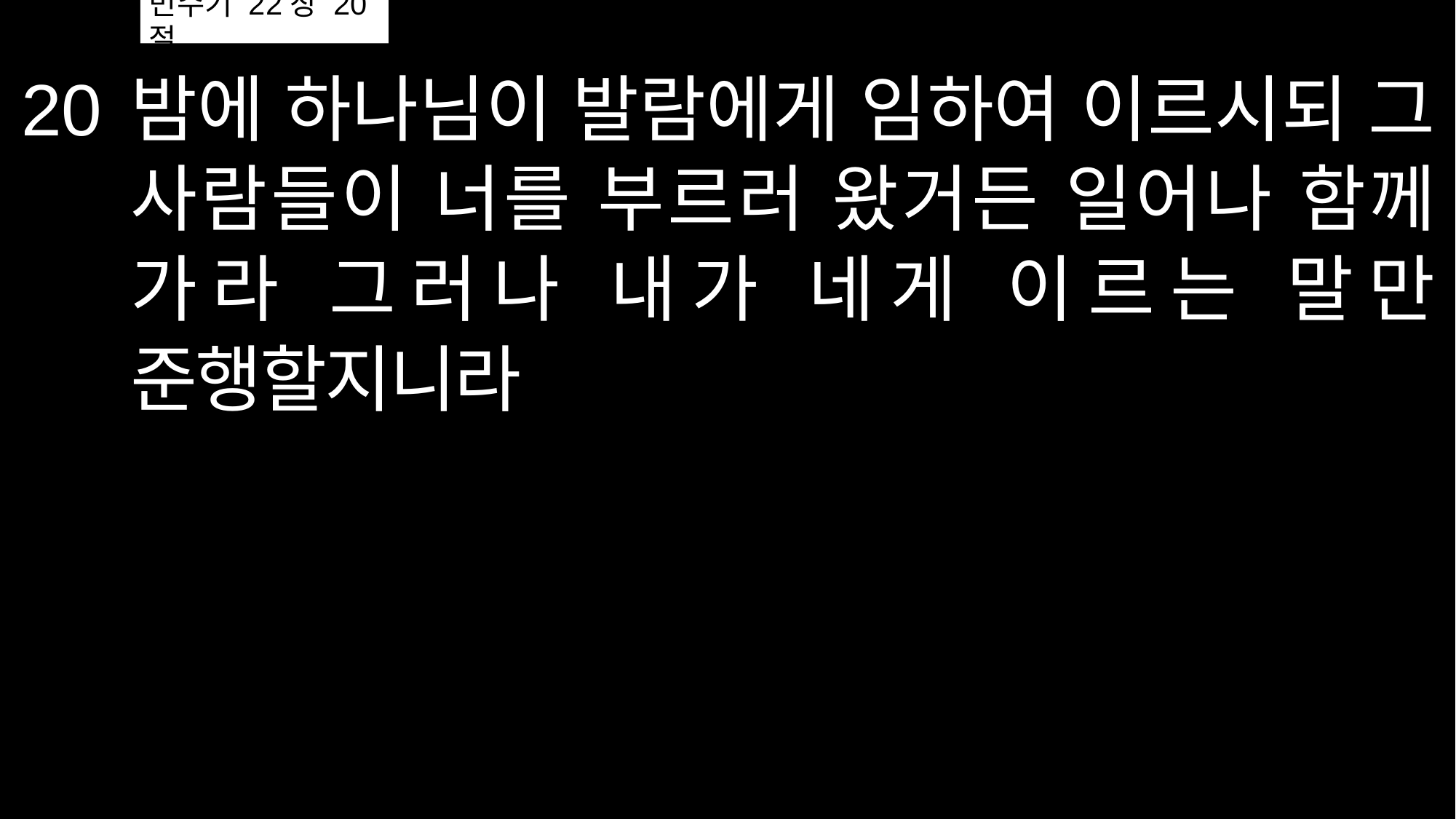

# 민수기 22장 20절
밤에 하나님이 발람에게 임하여 이르시되 그 사람들이 너를 부르러 왔거든 일어나 함께 가라 그러나 내가 네게 이르는 말만 준행할지니라